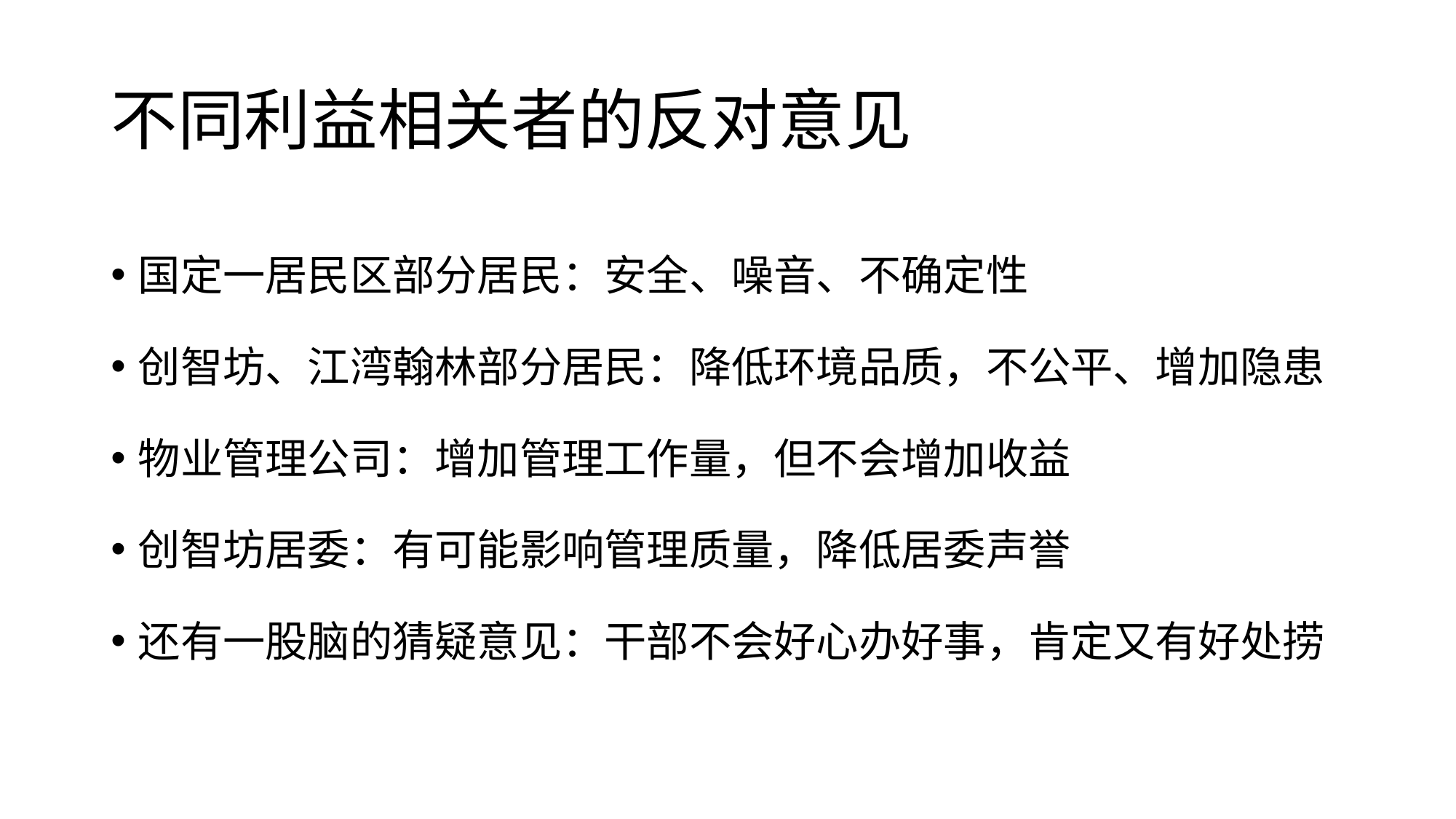

# 不同利益相关者的反对意见
国定一居民区部分居民：安全、噪音、不确定性
创智坊、江湾翰林部分居民：降低环境品质，不公平、增加隐患
物业管理公司：增加管理工作量，但不会增加收益
创智坊居委：有可能影响管理质量，降低居委声誉
还有一股脑的猜疑意见：干部不会好心办好事，肯定又有好处捞